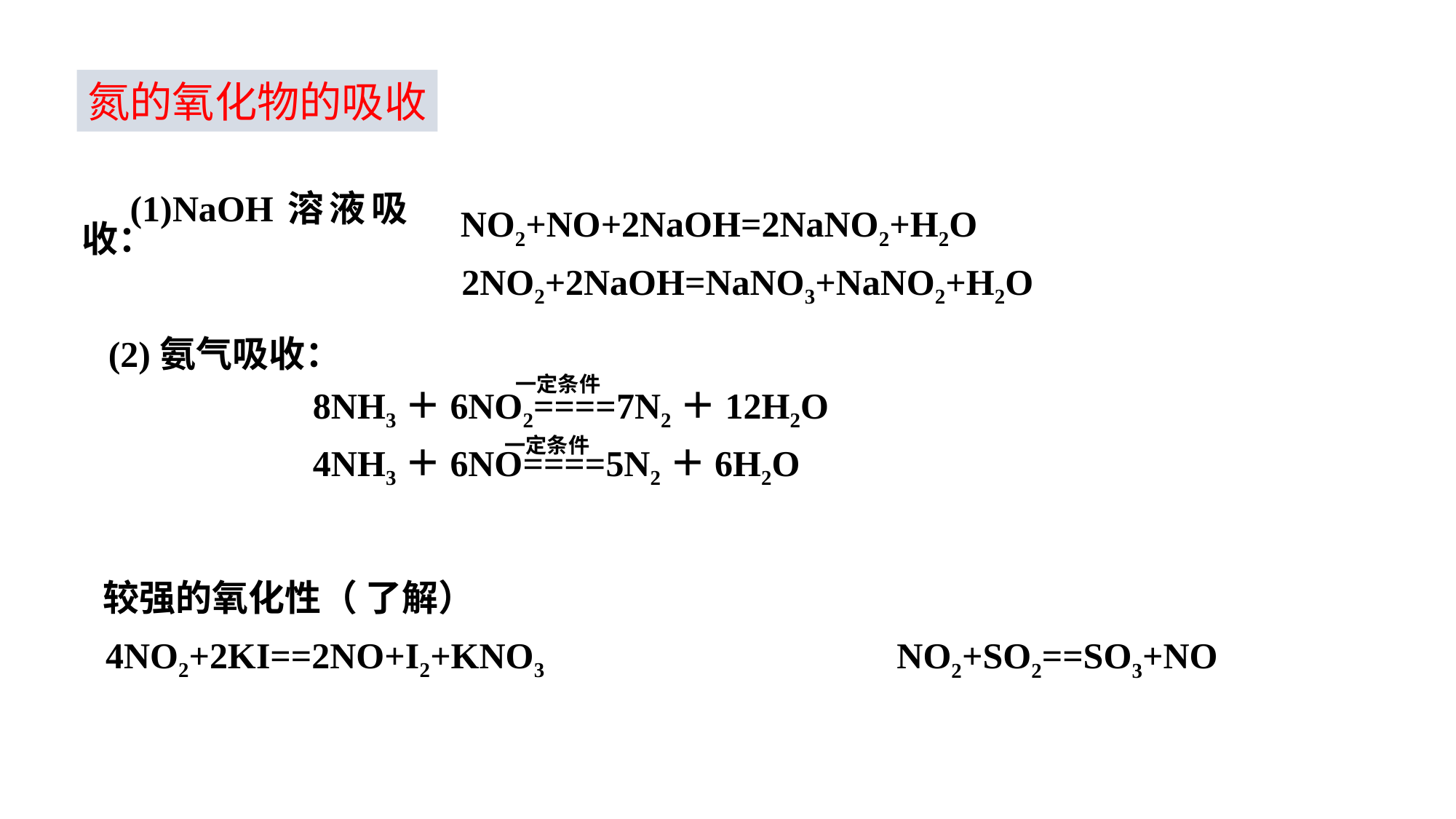

氮的氧化物的吸收
(1)NaOH溶液吸收：
NO2+NO+2NaOH=2NaNO2+H2O
2NO2+2NaOH=NaNO3+NaNO2+H2O
(2)氨气吸收：
            8NH3＋6NO2====7N2＋12H2O
            4NH3＋6NO====5N2＋6H2O
一定条件
一定条件
较强的氧化性（ 了解）
4NO2+2KI==2NO+I2+KNO3
NO2+SO2==SO3+NO